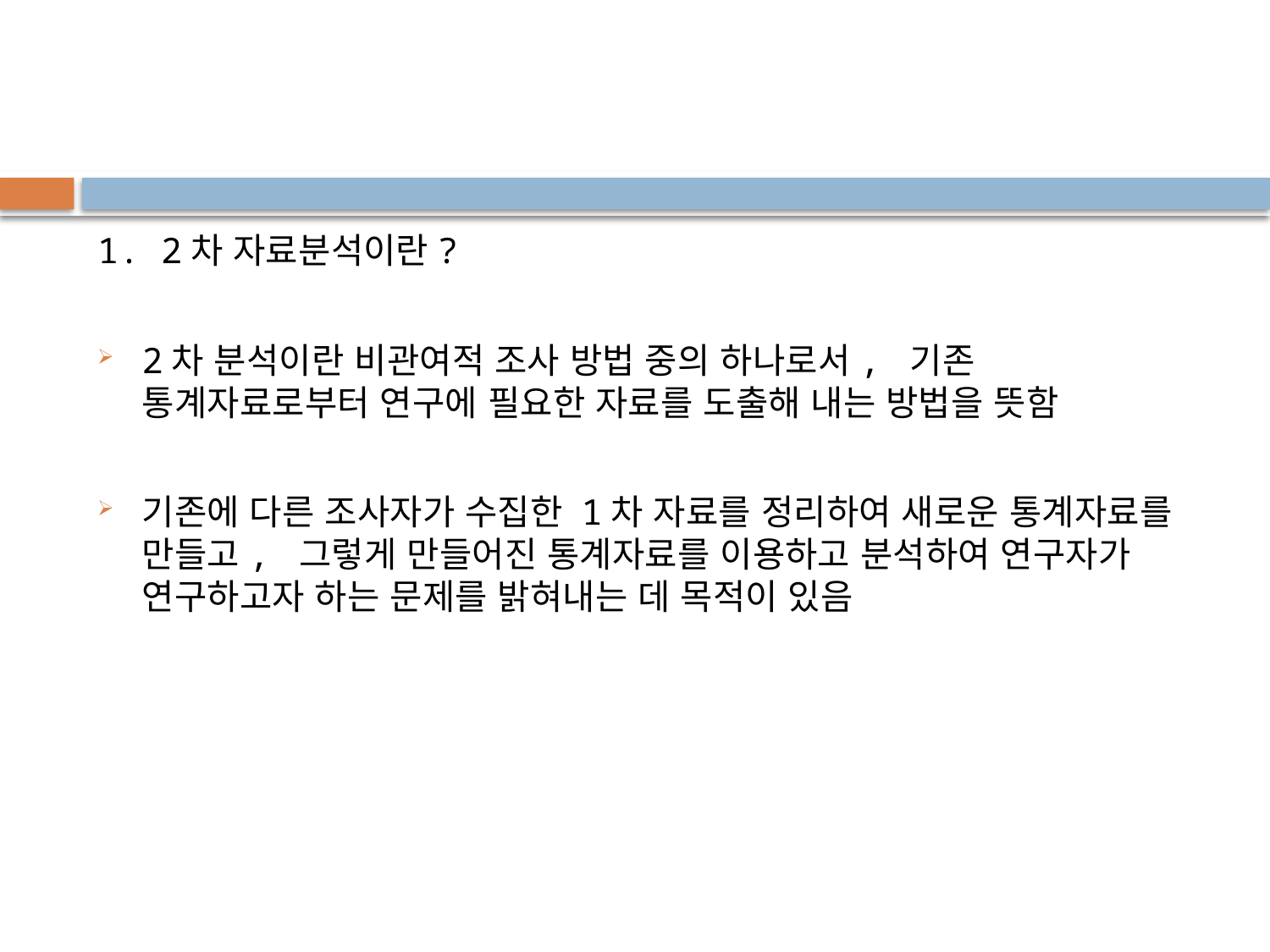

#
1. 2차 자료분석이란?

2차 분석이란 비관여적 조사 방법 중의 하나로서, 기존 통계자료로부터 연구에 필요한 자료를 도출해 내는 방법을 뜻함

기존에 다른 조사자가 수집한 1차 자료를 정리하여 새로운 통계자료를 만들고, 그렇게 만들어진 통계자료를 이용하고 분석하여 연구자가 연구하고자 하는 문제를 밝혀내는 데 목적이 있음